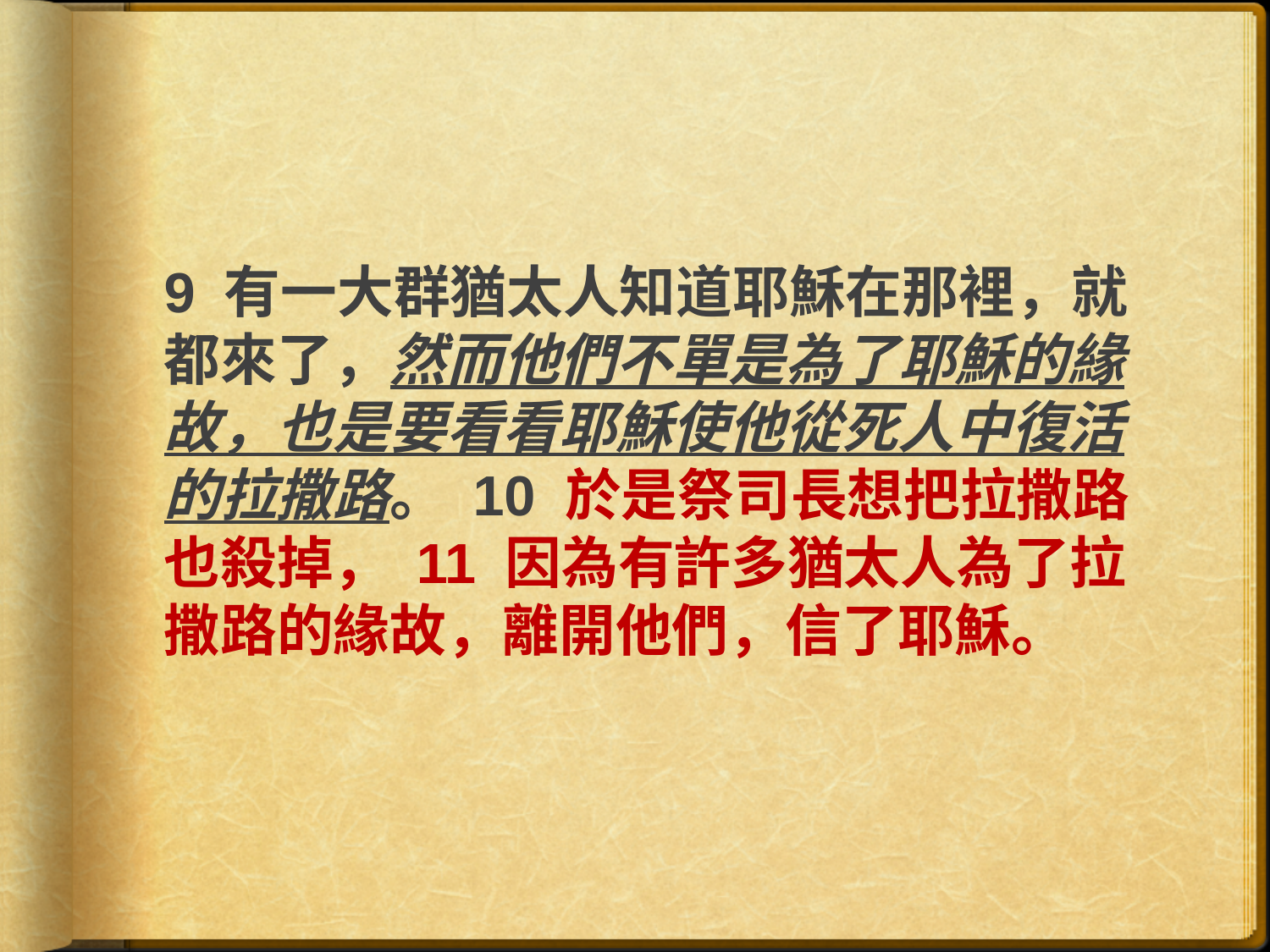

#
9 有一大群猶太人知道耶穌在那裡，就都來了，然而他們不單是為了耶穌的緣故，也是要看看耶穌使他從死人中復活的拉撒路。 10 於是祭司長想把拉撒路也殺掉， 11 因為有許多猶太人為了拉撒路的緣故，離開他們，信了耶穌。